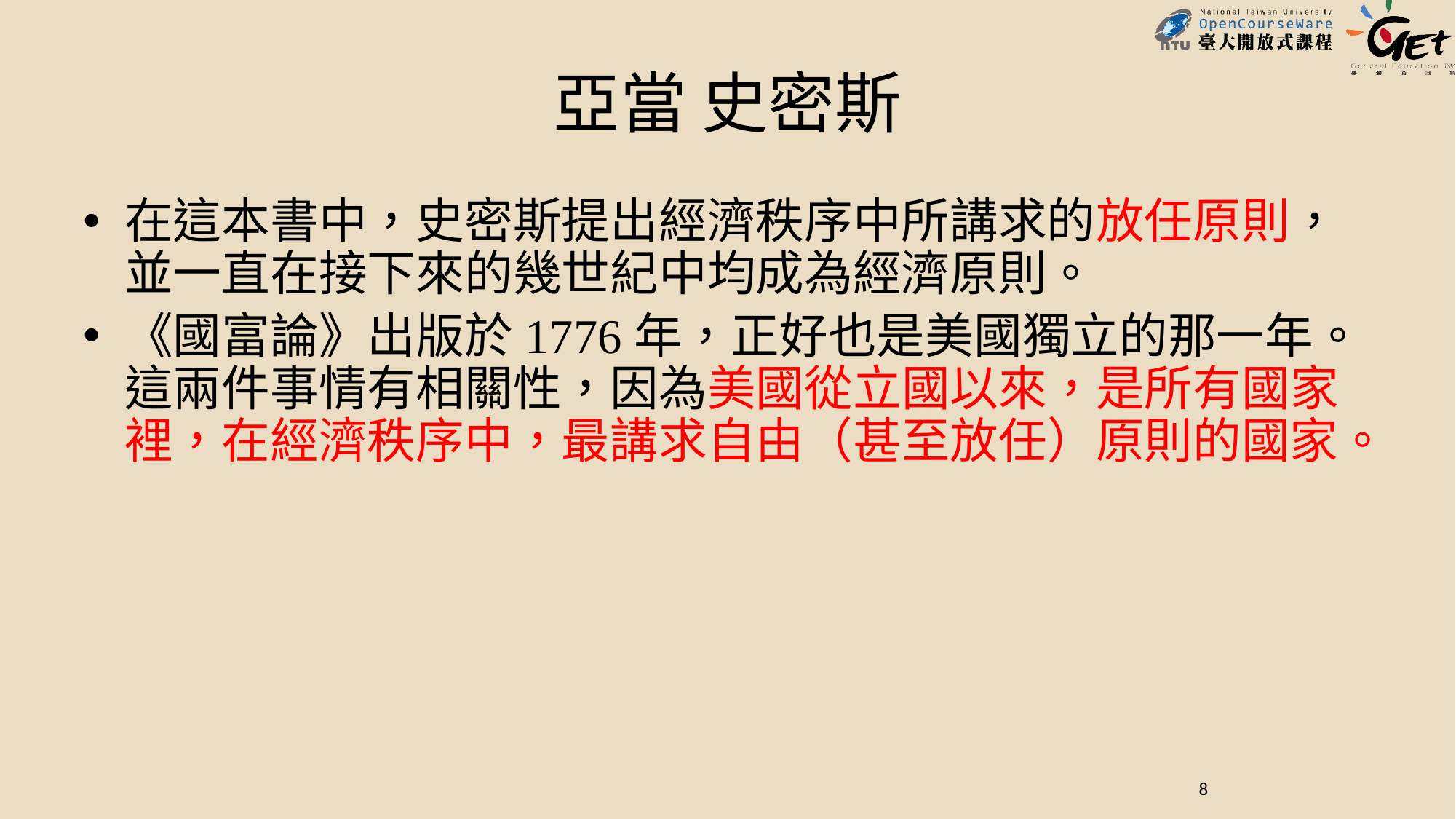

亞當 史密斯
在這本書中，史密斯提出經濟秩序中所講求的放任原則，並一直在接下來的幾世紀中均成為經濟原則。
《國富論》出版於1776年，正好也是美國獨立的那一年。這兩件事情有相關性，因為美國從立國以來，是所有國家裡，在經濟秩序中，最講求自由（甚至放任）原則的國家。
8